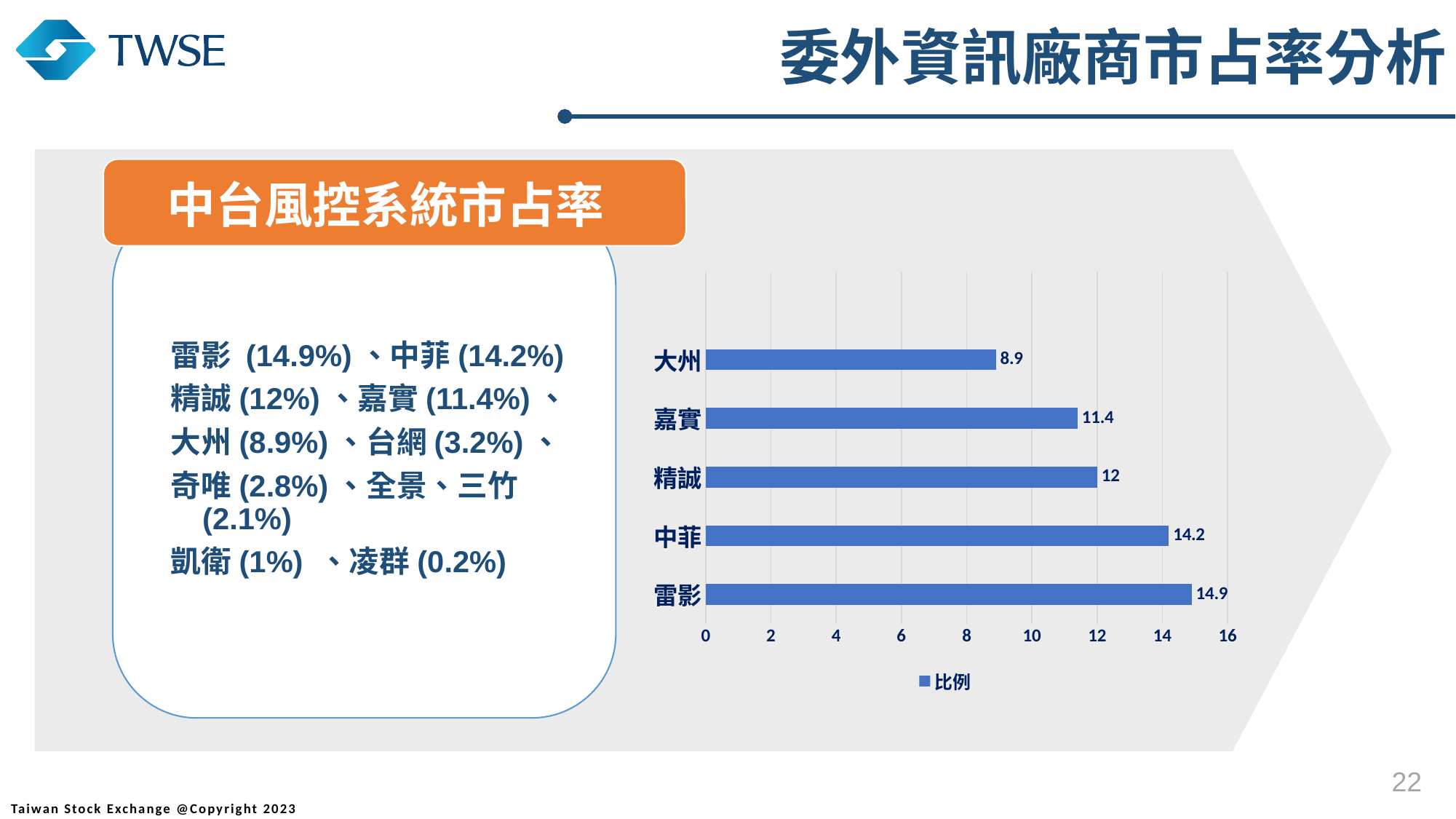

委外資訊廠商市占率分析

中台風控系統市占率
雷影 (14.9%)、中菲(14.2%)
精誠(12%)、嘉實(11.4%)、
大州(8.9%)、台網(3.2%)、
奇唯(2.8%)、全景、三竹(2.1%)
凱衛(1%) 、凌群(0.2%)

### Chart

| Category | 比例 |
|---|---|
| 雷影 | 14.9 |
| 中菲 | 14.2 |
| 精誠 | 12.0 |
| 嘉實 | 11.4 |
| 大州 | 8.9 |
22